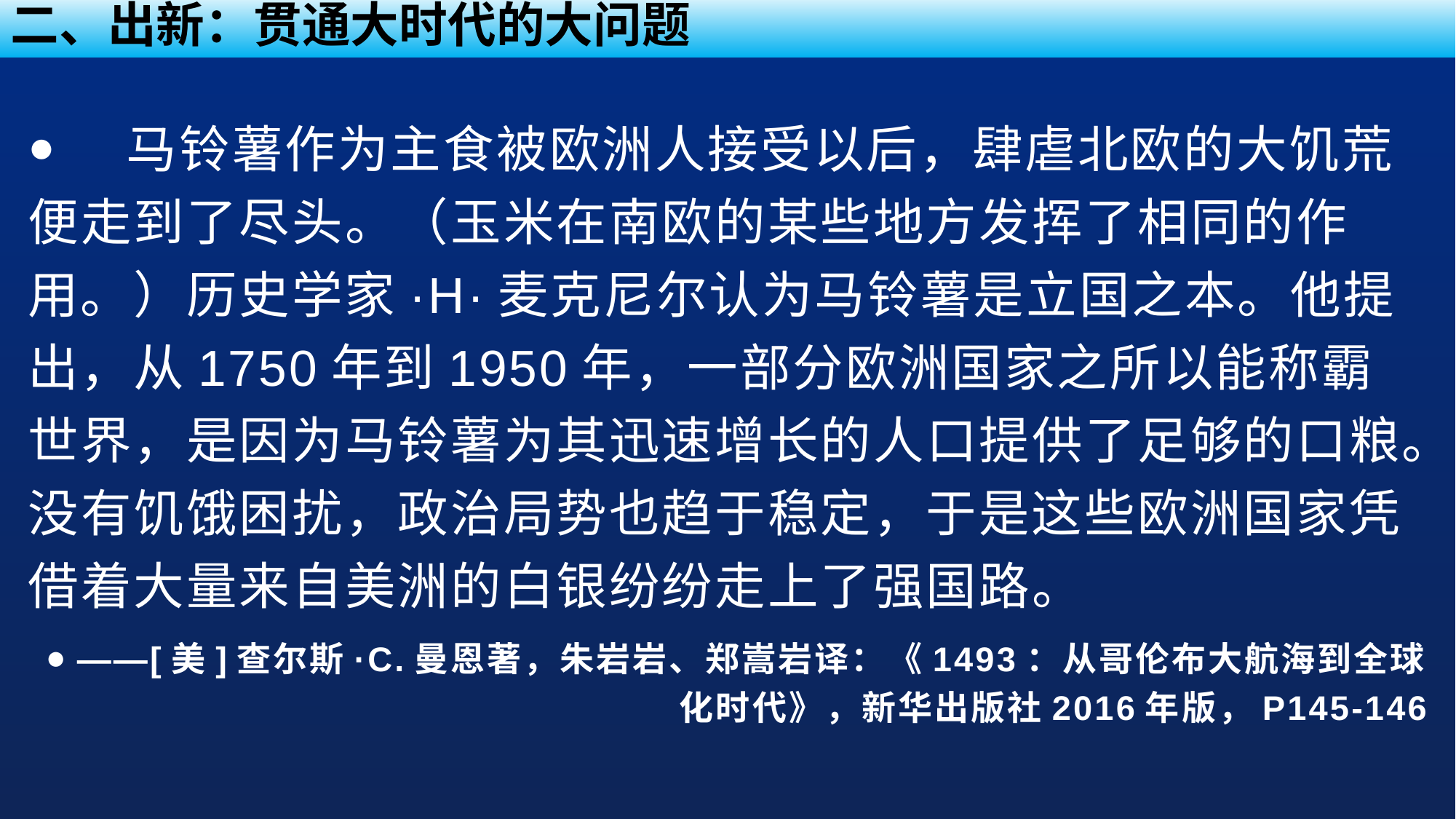

二、出新：贯通大时代的大问题
     马铃薯作为主食被欧洲人接受以后，肆虐北欧的大饥荒便走到了尽头。（玉米在南欧的某些地方发挥了相同的作用。）历史学家·H·麦克尼尔认为马铃薯是立国之本。他提出，从1750年到1950年，一部分欧洲国家之所以能称霸世界，是因为马铃薯为其迅速增长的人口提供了足够的口粮。没有饥饿困扰，政治局势也趋于稳定，于是这些欧洲国家凭借着大量来自美洲的白银纷纷走上了强国路。
——[美]查尔斯·C.曼恩著，朱岩岩、郑嵩岩译：《1493：从哥伦布大航海到全球化时代》，新华出版社2016年版，P145-146